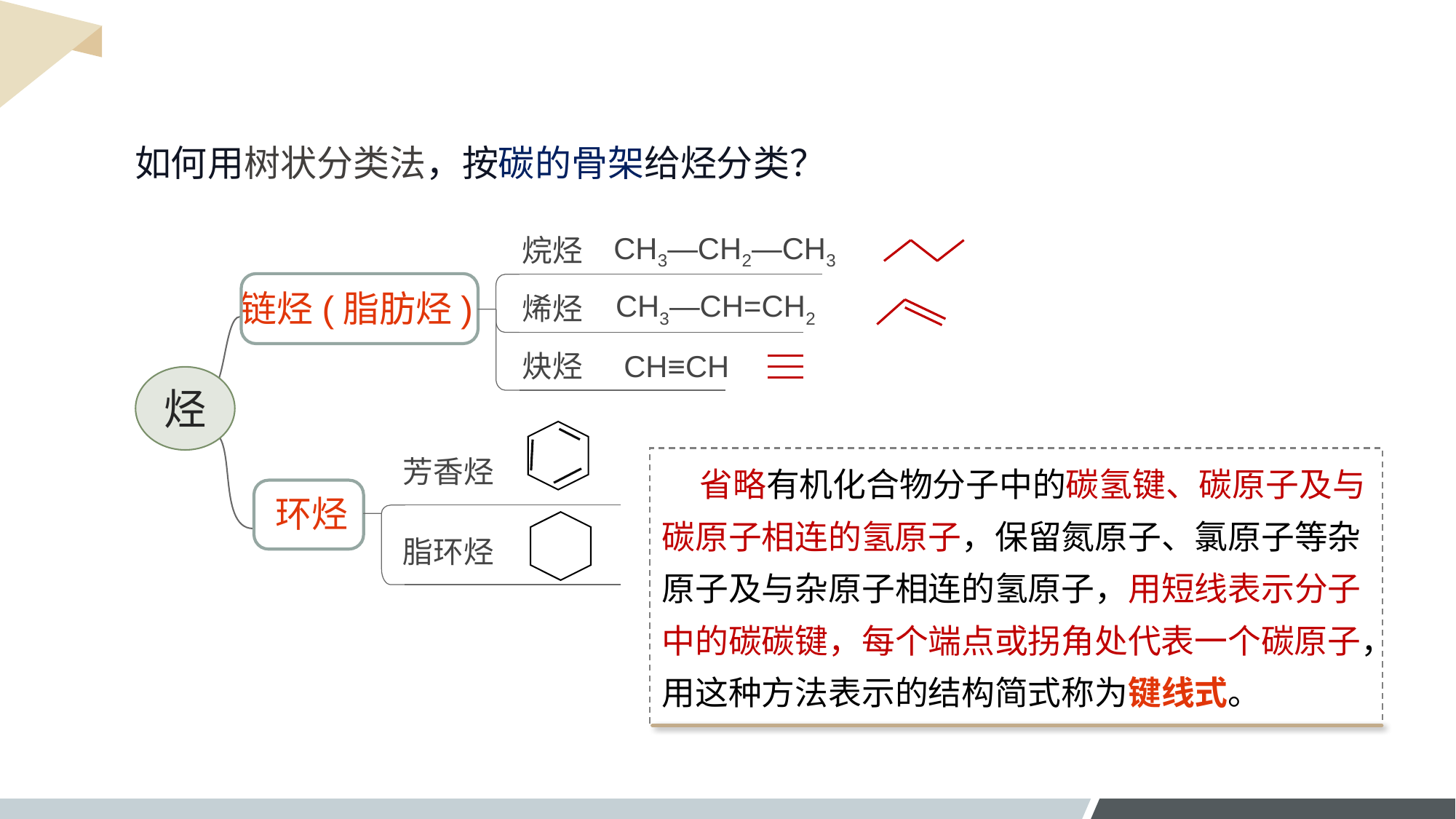

如何用树状分类法，按碳的骨架给烃分类？
烷烃
CH3—CH2—CH3

烯烃
CH3—CH=CH2

炔烃
CH≡CH

链烃(脂肪烃)

烃
环烃

芳香烃

脂环烃

    省略有机化合物分子中的碳氢键、碳原子及与碳原子相连的氢原子，保留氮原子、氯原子等杂原子及与杂原子相连的氢原子，用短线表示分子中的碳碳键，每个端点或拐角处代表一个碳原子，用这种方法表示的结构简式称为键线式。